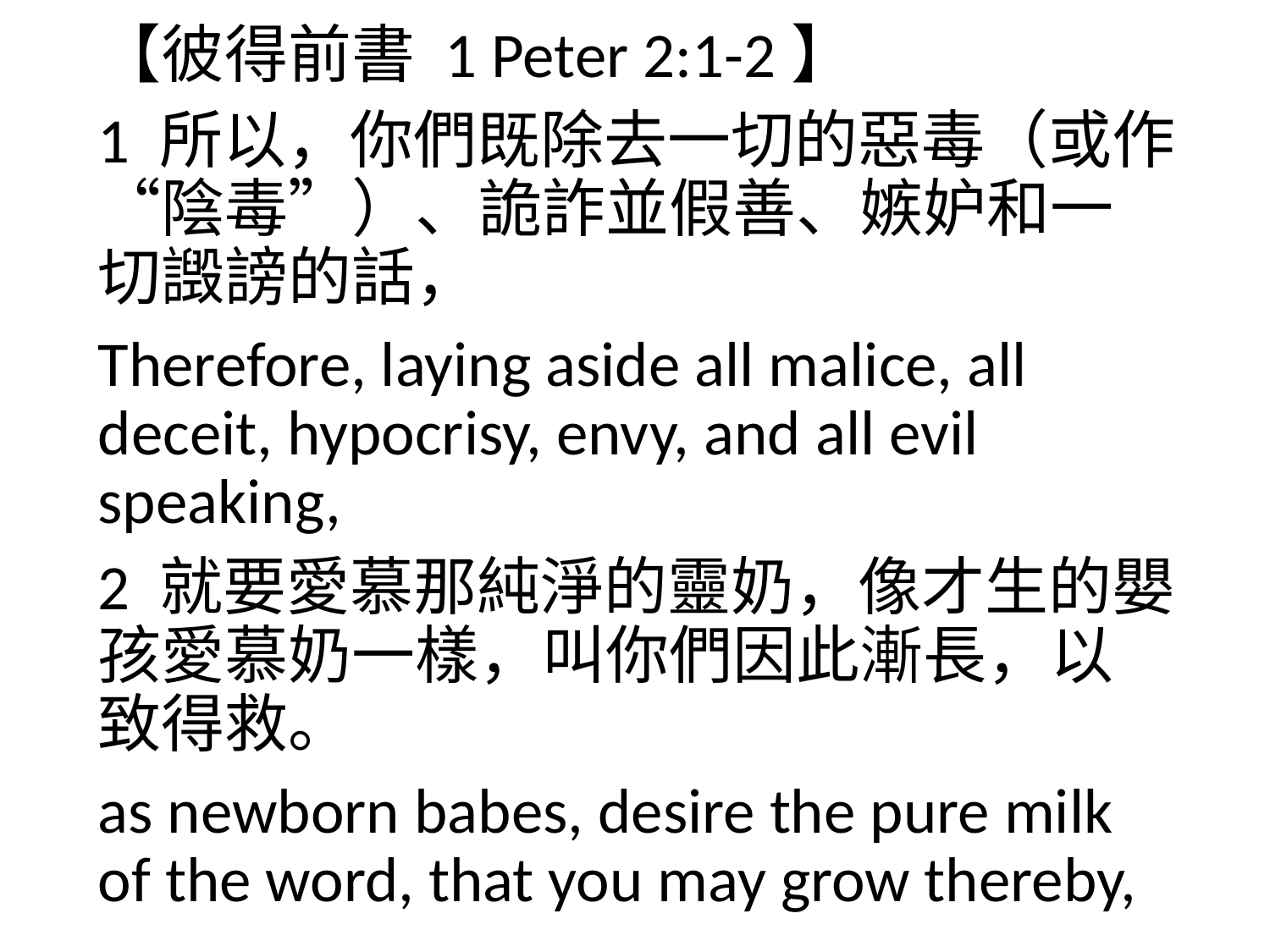

【彼得前書 1 Peter 2:1-2】
1 所以，你們既除去一切的惡毒（或作“陰毒”）、詭詐並假善、嫉妒和一切譭謗的話，
Therefore, laying aside all malice, all deceit, hypocrisy, envy, and all evil speaking,
2 就要愛慕那純淨的靈奶，像才生的嬰孩愛慕奶一樣，叫你們因此漸長，以致得救。
as newborn babes, desire the pure milk of the word, that you may grow thereby,